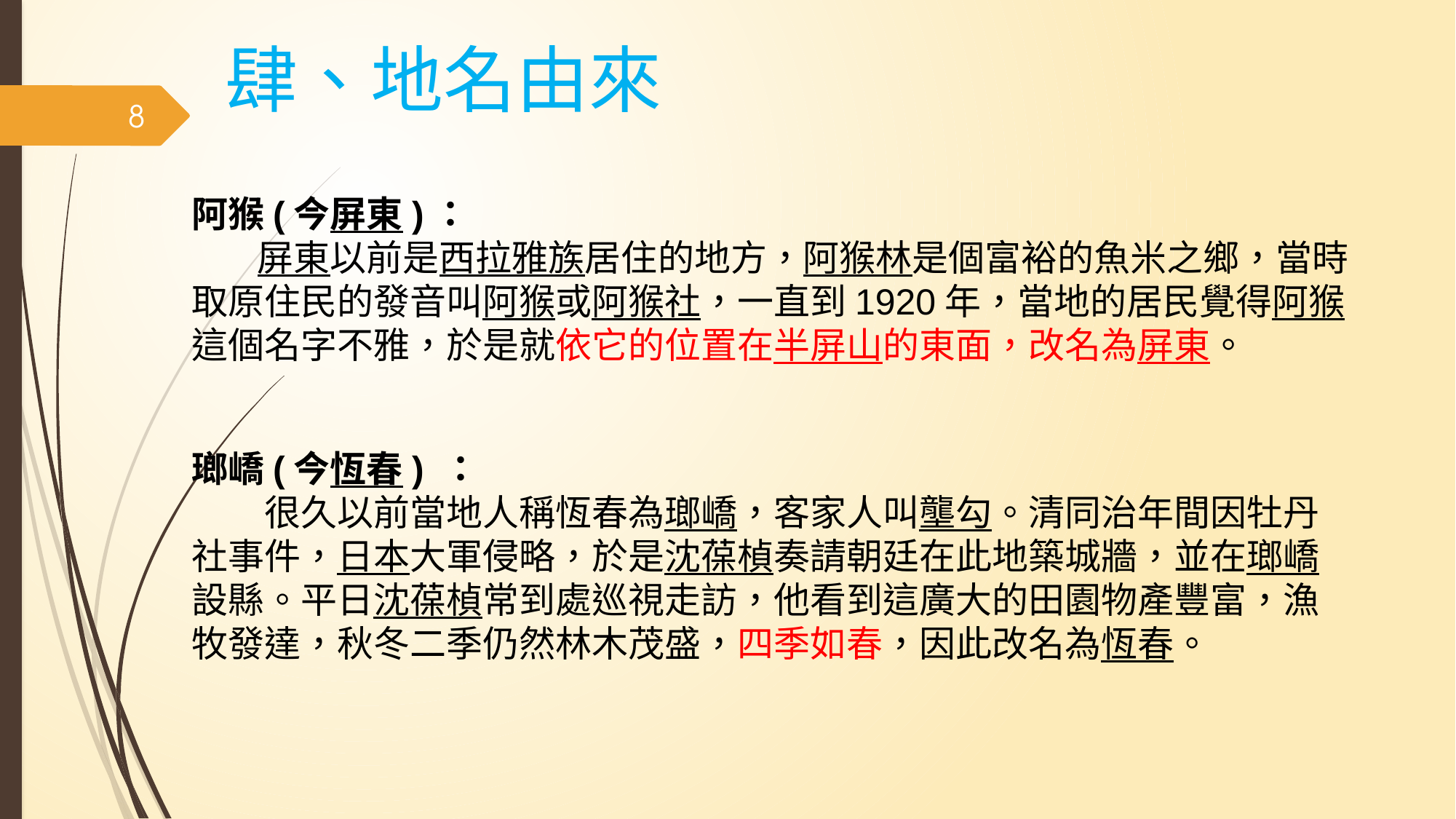

# 肆、地名由來
8
阿猴(今屏東)：
       屏東以前是西拉雅族居住的地方，阿猴林是個富裕的魚米之鄉，當時取原住民的發音叫阿猴或阿猴社，一直到1920年，當地的居民覺得阿猴這個名字不雅，於是就依它的位置在半屏山的東面，改名為屏東。
瑯嶠(今恆春) ：
　　很久以前當地人稱恆春為瑯嶠，客家人叫壟勾。清同治年間因牡丹社事件，日本大軍侵略，於是沈葆楨奏請朝廷在此地築城牆，並在瑯嶠設縣。平日沈葆楨常到處巡視走訪，他看到這廣大的田園物產豐富，漁牧發達，秋冬二季仍然林木茂盛，四季如春，因此改名為恆春。